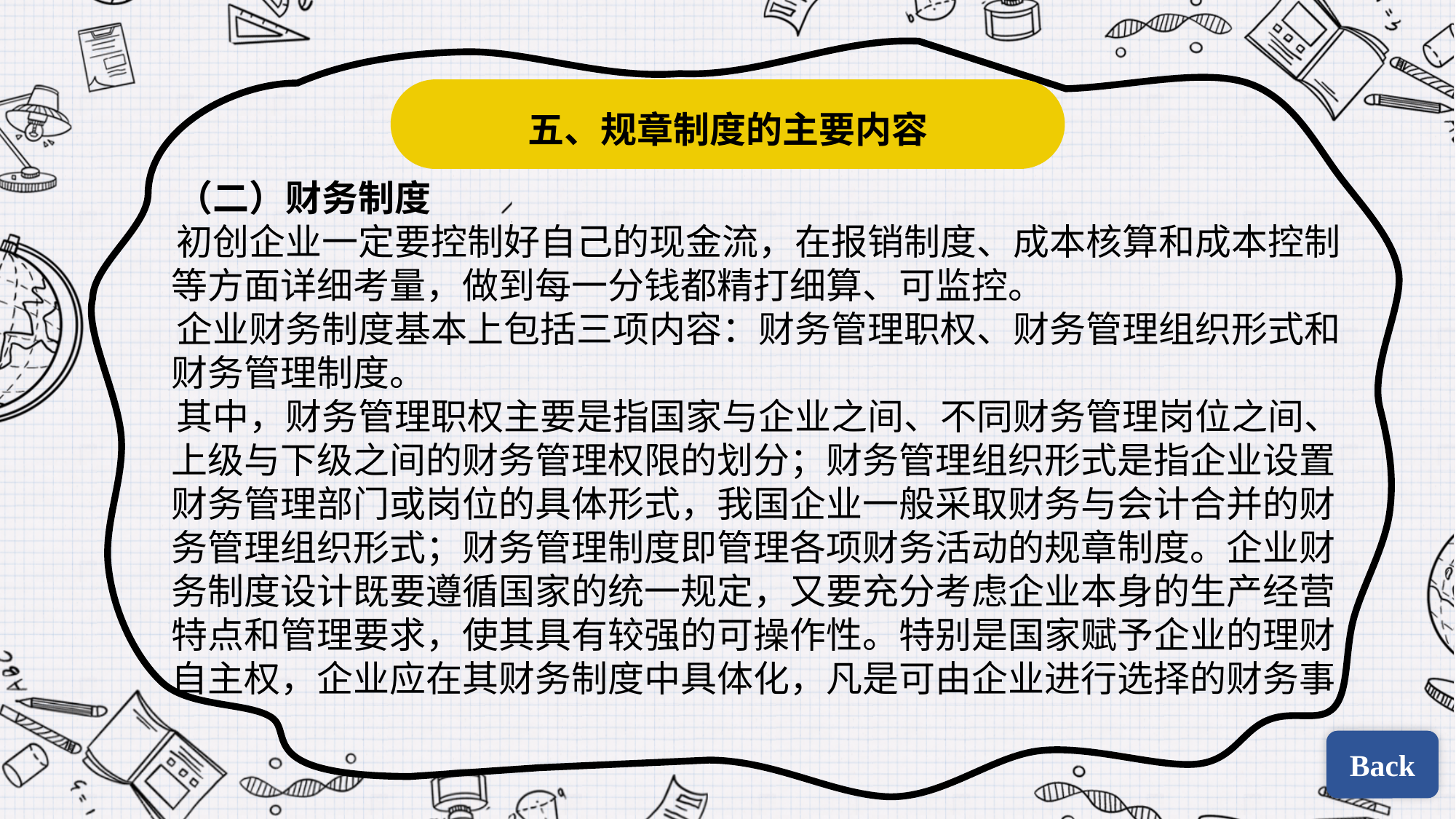

五、规章制度的主要内容
（二）财务制度
初创企业一定要控制好自己的现金流，在报销制度、成本核算和成本控制等方面详细考量，做到每一分钱都精打细算、可监控。
企业财务制度基本上包括三项内容：财务管理职权、财务管理组织形式和财务管理制度。
其中，财务管理职权主要是指国家与企业之间、不同财务管理岗位之间、上级与下级之间的财务管理权限的划分；财务管理组织形式是指企业设置财务管理部门或岗位的具体形式，我国企业一般采取财务与会计合并的财务管理组织形式；财务管理制度即管理各项财务活动的规章制度。企业财务制度设计既要遵循国家的统一规定，又要充分考虑企业本身的生产经营特点和管理要求，使其具有较强的可操作性。特别是国家赋予企业的理财自主权，企业应在其财务制度中具体化，凡是可由企业进行选择的财务事

Back